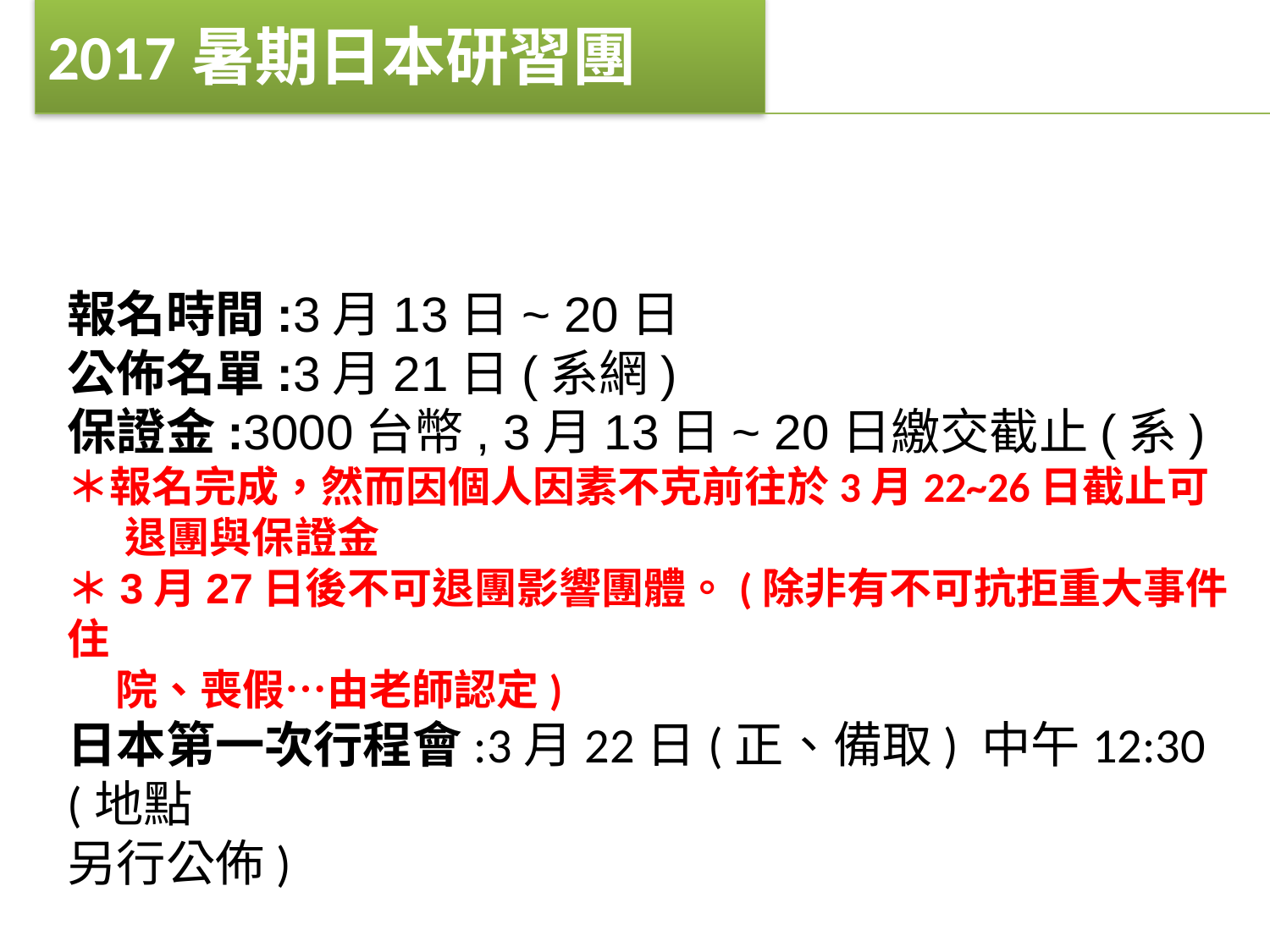

2017暑期日本研習團
報名時間:3月13日~ 20日
公佈名單:3月21日(系網)
保證金:3000台幣, 3月13日~ 20日繳交截止(系)
＊報名完成，然而因個人因素不克前往於3月22~26日截止可
     退團與保證金
＊3月27日後不可退團影響團體。(除非有不可抗拒重大事件住
    院、喪假…由老師認定)
日本第一次行程會:3月22日(正、備取) 中午12:30 (地點
另行公佈)

✽建立FB社團聯絡